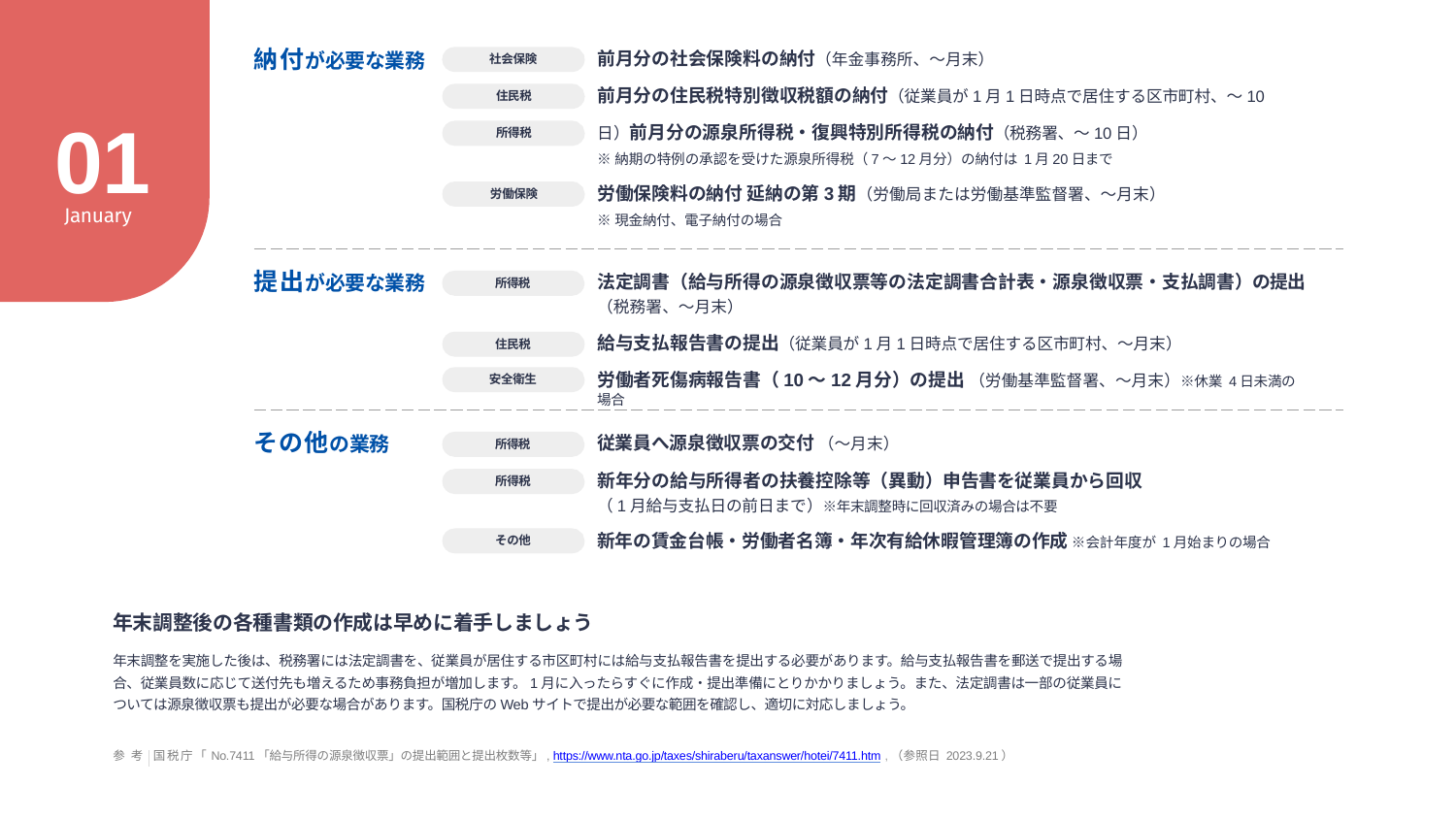

# 納付が必要な業務
前⽉分の社会保険料の納付（年⾦事務所、〜⽉末）
前⽉分の住⺠税特別徴収税額の納付（従業員が1⽉1⽇時点で居住する区市町村、〜10⽇）前⽉分の源泉所得税‧復興特別所得税の納付（税務署、〜10⽇）
※納期の特例の承認を受けた源泉所得税（7〜12⽉分）の納付は 1⽉20⽇まで
労働保険料の納付 延納の第3期（労働局または労働基準監督署、〜⽉末）
※現⾦納付、電⼦納付の場合

社会保険

住⺠税
01

所得税

労働保険
January

法定調書（給与所得の源泉徴収票等の法定調書合計表‧源泉徴収票‧⽀払調書）の提出
（税務署、〜⽉末）
給与⽀払報告書の提出（従業員が1⽉1⽇時点で居住する区市町村、〜⽉末）
労働者死傷病報告書（10〜12⽉分）の提出 （労働基準監督署、〜⽉末）※休業 4⽇未満の場合
提出が必要な業務

所得税

住⺠税

安全衛⽣

その他の業務
従業員へ源泉徴収票の交付 （〜⽉末）
新年分の給与所得者の扶養控除等（異動）申告書を従業員から回収
（1⽉給与⽀払⽇の前⽇まで）※年末調整時に回収済みの場合は不要
新年の賃⾦台帳‧労働者名簿‧年次有給休暇管理簿の作成 ※会計年度が 1⽉始まりの場合

所得税

所得税

その他
年末調整後の各種書類の作成は早めに着⼿しましょう
年末調整を実施した後は、税務署には法定調書を、従業員が居住する市区町村には給与⽀払報告書を提出する必要があります。給与⽀払報告書を郵送で提出する場合、従業員数に応じて送付先も増えるため事務負担が増加します。1⽉に⼊ったらすぐに作成‧提出準備にとりかかりましょう。また、法定調書は⼀部の従業員については源泉徴収票も提出が必要な場合があります。国税庁のWebサイトで提出が必要な範囲を確認し、適切に対応しましょう。
参 考  国税庁「No.7411「給与所得の源泉徴収票」の提出範囲と提出枚数等」, https://www.nta.go.jp/taxes/shiraberu/taxanswer/hotei/7411.htm ,（参照⽇ 2023.9.21）